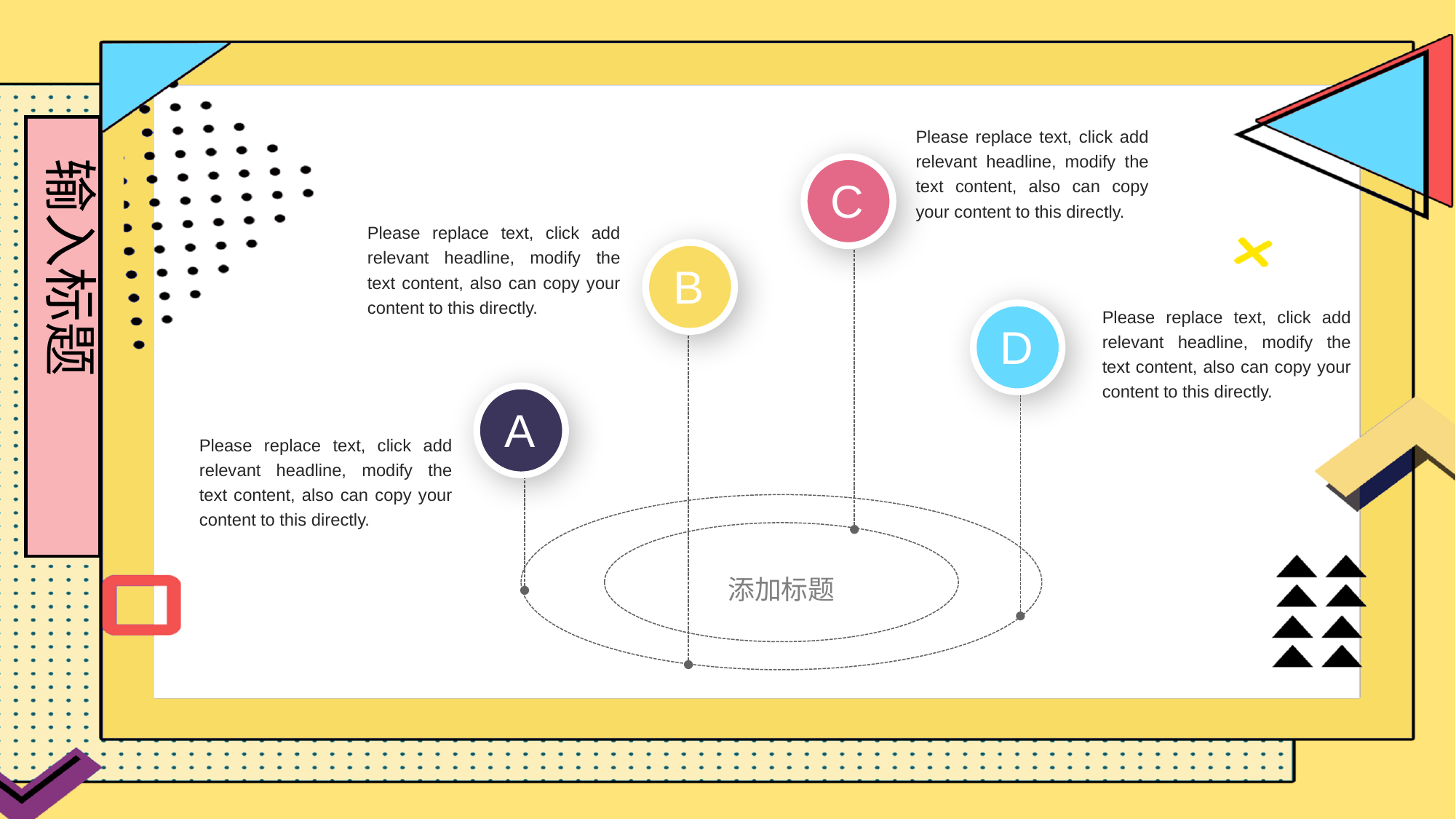

Please replace text, click add relevant headline, modify the text content, also can copy your content to this directly.
输入标题

C
Please replace text, click add relevant headline, modify the text content, also can copy your content to this directly.

B
Please replace text, click add relevant headline, modify the text content, also can copy your content to this directly.

D

A
Please replace text, click add relevant headline, modify the text content, also can copy your content to this directly.

添加标题